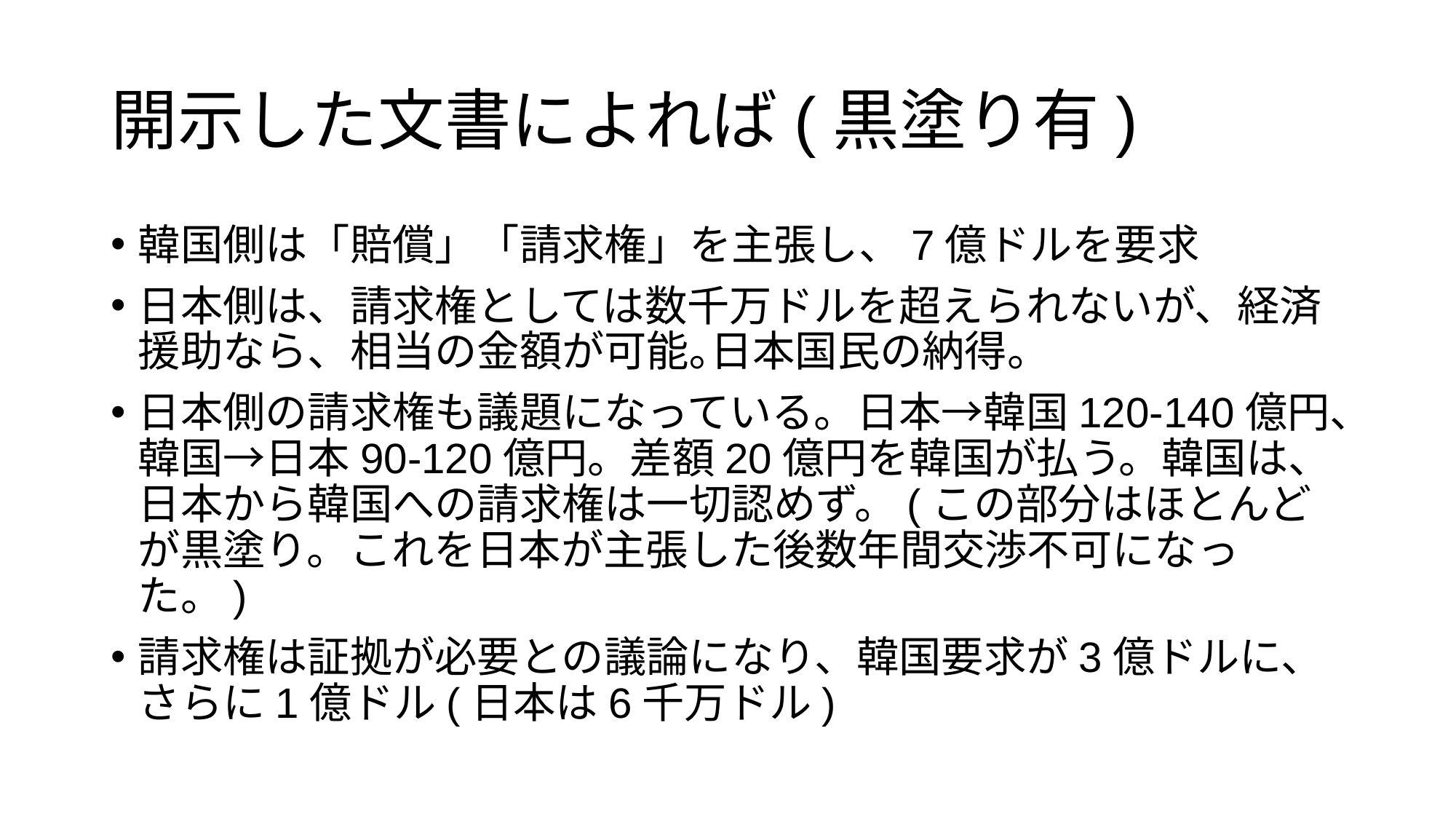

# 開示した文書によれば(黒塗り有)
韓国側は「賠償」「請求権」を主張し、7億ドルを要求
日本側は、請求権としては数千万ドルを超えられないが、経済援助なら、相当の金額が可能｡日本国民の納得。
日本側の請求権も議題になっている。日本→韓国120-140億円、韓国→日本90-120億円。差額20億円を韓国が払う。韓国は、日本から韓国への請求権は一切認めず。(この部分はほとんどが黒塗り。これを日本が主張した後数年間交渉不可になった。)
請求権は証拠が必要との議論になり、韓国要求が3億ドルに、さらに1億ドル(日本は6千万ドル)